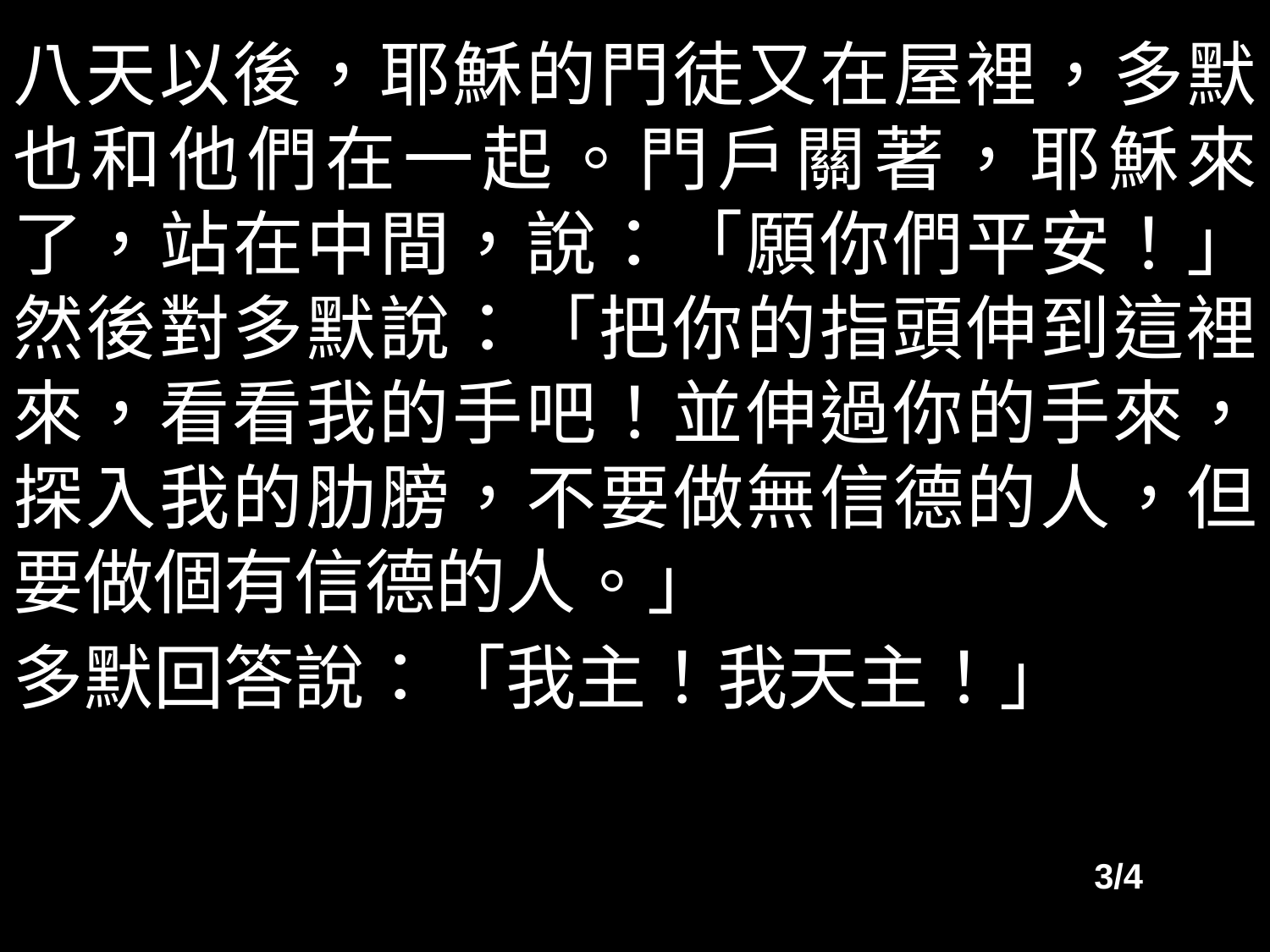

八天以後，耶穌的門徒又在屋裡，多默也和他們在一起。門戶關著，耶穌來了，站在中間，說：「願你們平安！」然後對多默說：「把你的指頭伸到這裡來，看看我的手吧！並伸過你的手來，探入我的肋膀，不要做無信德的人，但要做個有信德的人。」
多默回答說：「我主！我天主！」
   3/4